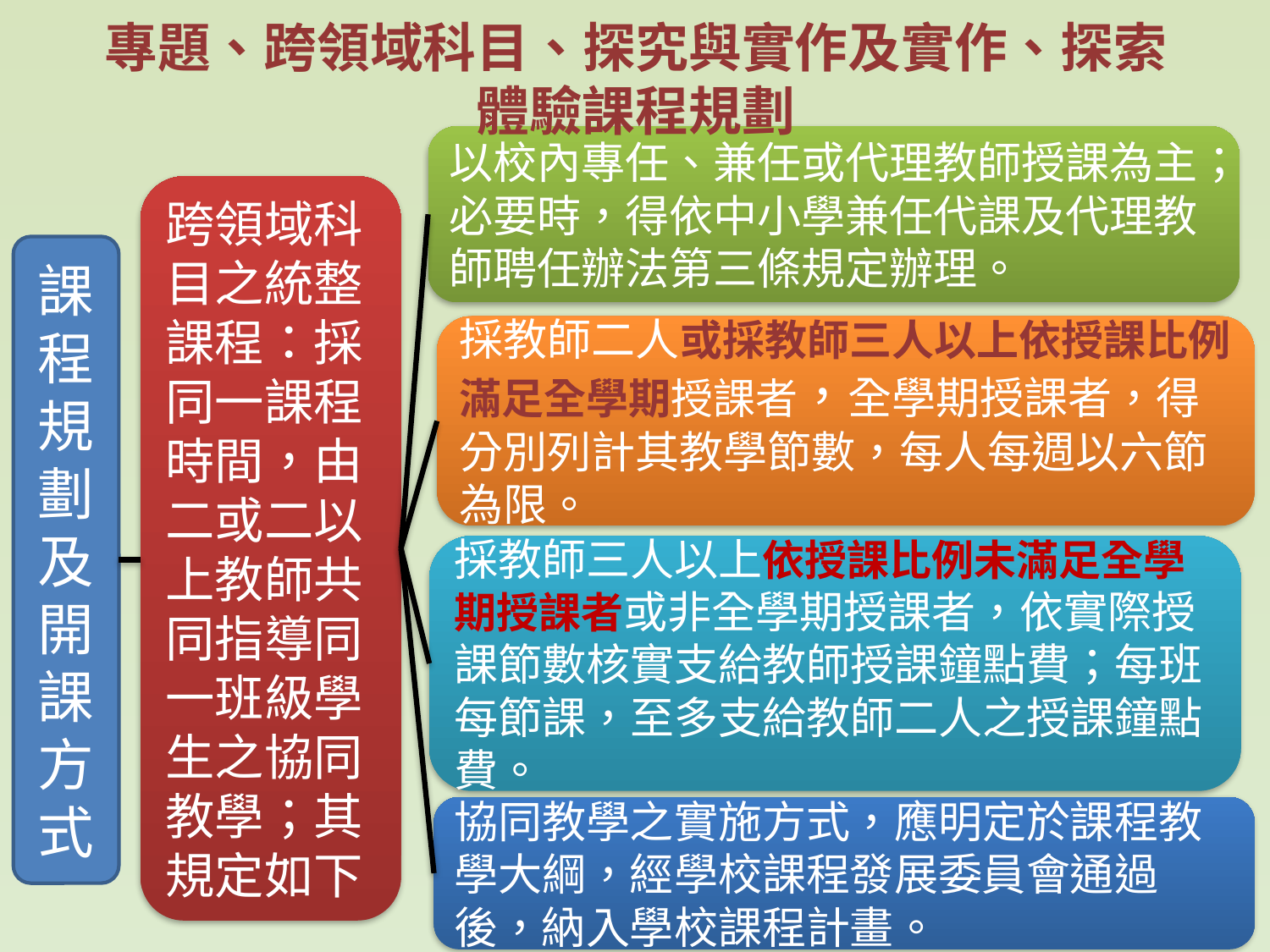

# 專題、跨領域科目、探究與實作及實作、探索體驗課程規劃
以校內專任、兼任或代理教師授課為主；必要時，得依中小學兼任代課及代理教師聘任辦法第三條規定辦理。
跨領域科目之統整課程：採同一課程時間，由二或二以上教師共同指導同一班級學生之協同教學；其規定如下
課程規劃及開課方式
採教師二人或採教師三人以上依授課比例滿足全學期授課者，全學期授課者，得分別列計其教學節數，每人每週以六節為限。
採教師三人以上依授課比例未滿足全學期授課者或非全學期授課者，依實際授課節數核實支給教師授課鐘點費；每班每節課，至多支給教師二人之授課鐘點費。
協同教學之實施方式，應明定於課程教學大綱，經學校課程發展委員會通過
後，納入學校課程計畫。